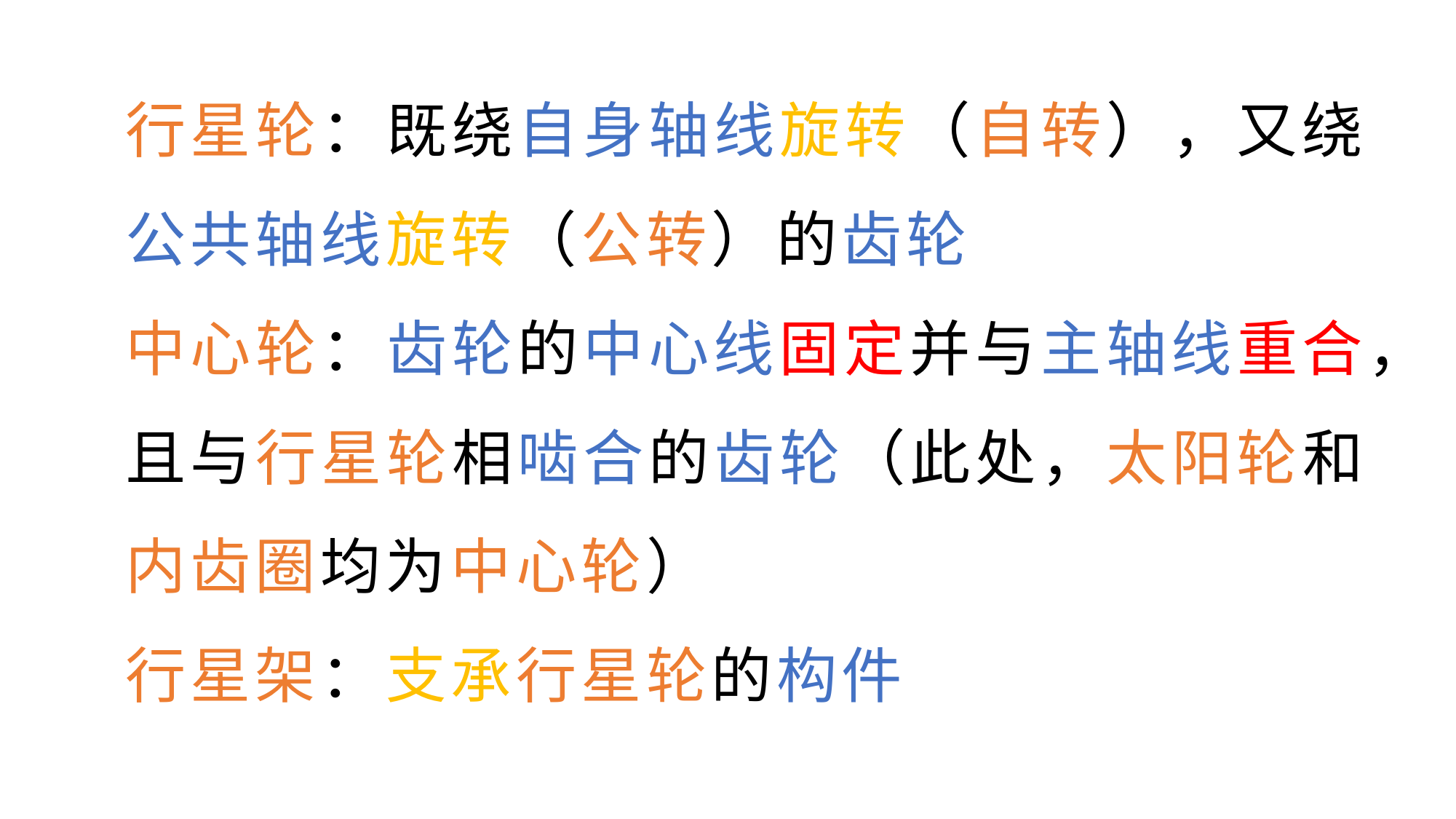

行星轮：既绕自身轴线旋转（自转），又绕公共轴线旋转（公转）的齿轮
中心轮：齿轮的中心线固定并与主轴线重合，且与行星轮相啮合的齿轮（此处，太阳轮和内齿圈均为中心轮）
行星架：支承行星轮的构件